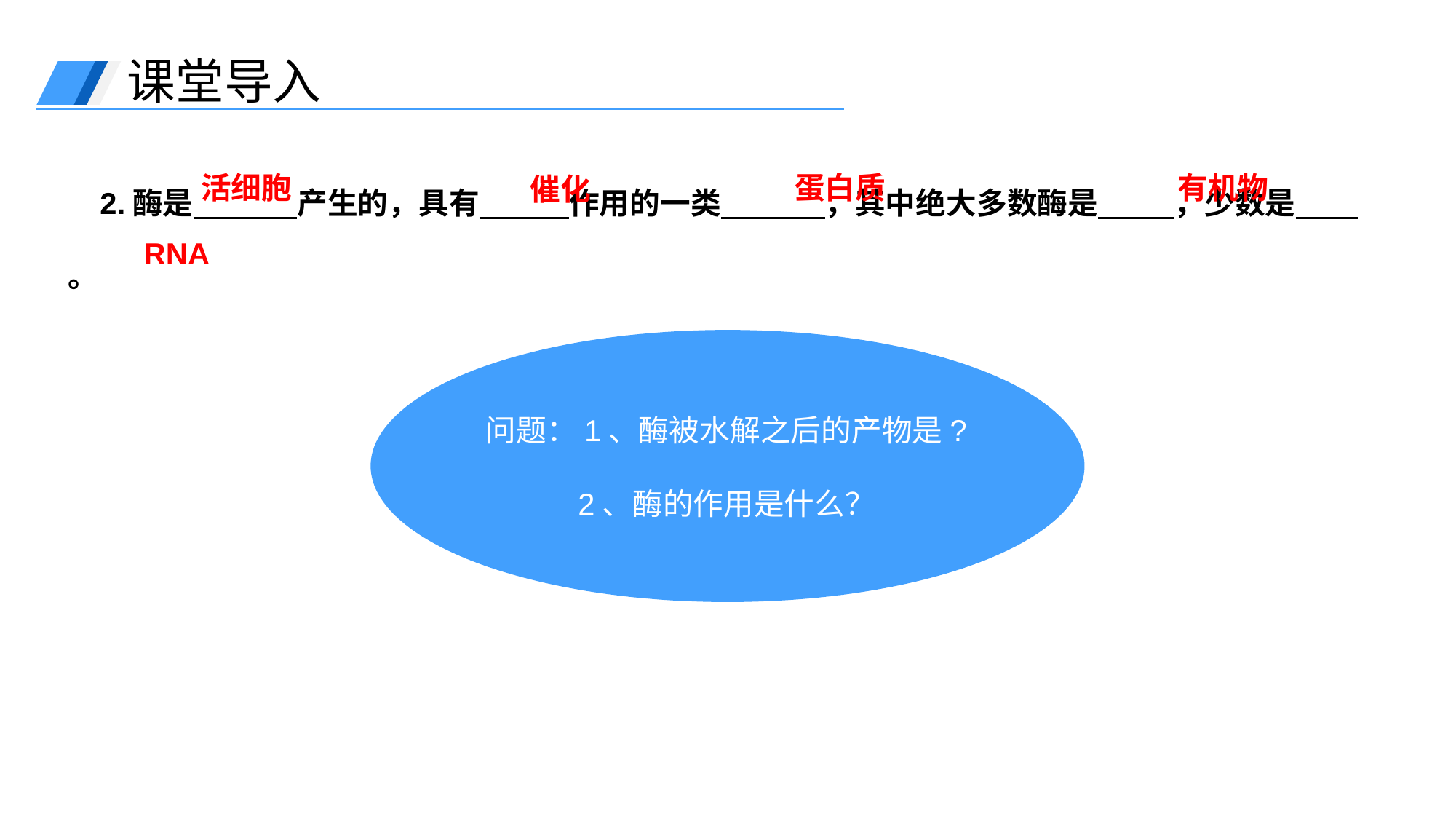

课堂导入
2.酶是               产生的，具有             作用的一类               ，其中绝大多数酶是           ，少数是          。
活细胞
蛋白质
有机物
催化
RNA
问题：1、酶被水解之后的产物是?
           2、酶的作用是什么？